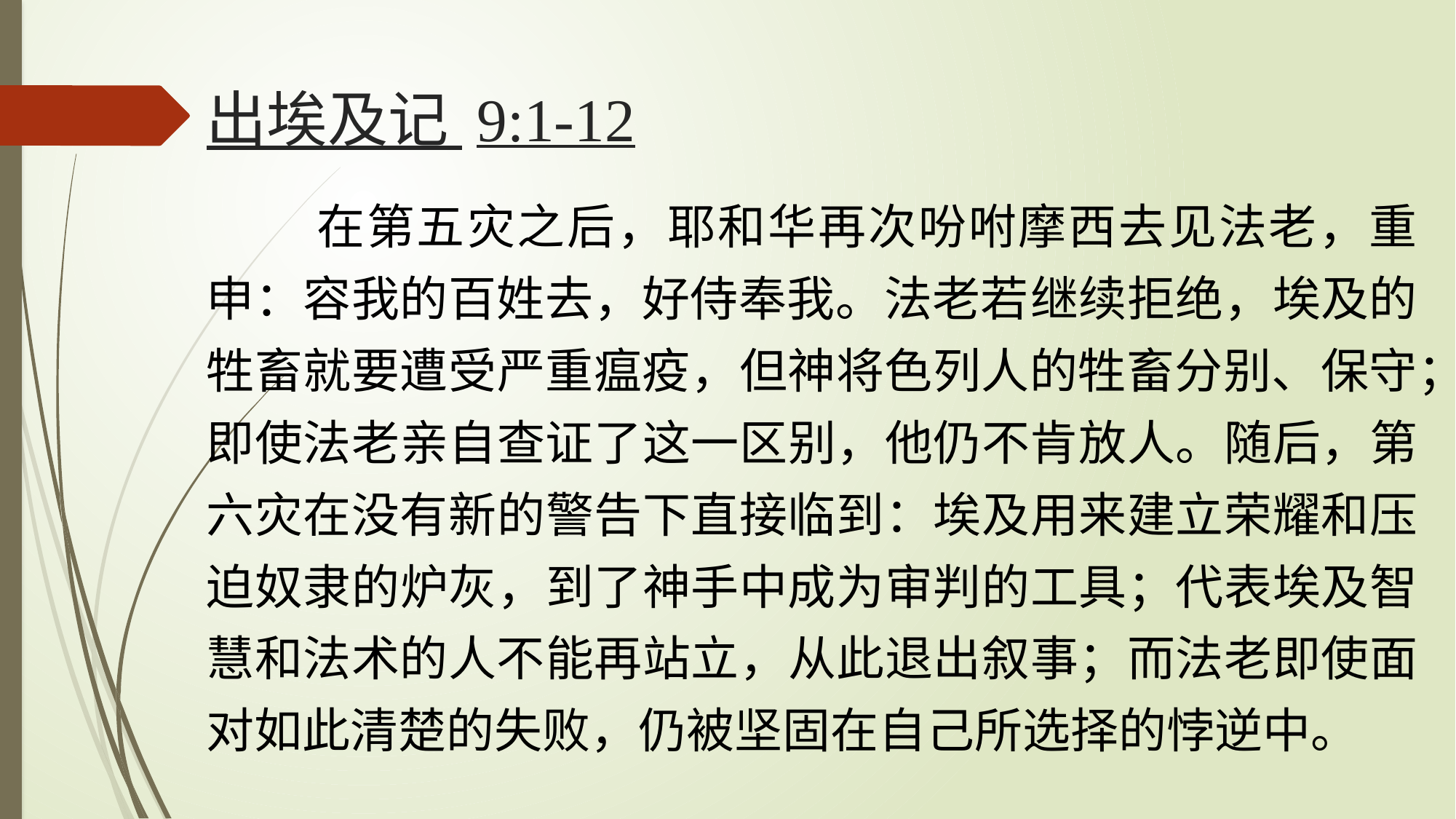

# 出埃及记 9:1-12
	在第五灾之后，耶和华再次吩咐摩西去见法老，重申：容我的百姓去，好侍奉我。法老若继续拒绝，埃及的牲畜就要遭受严重瘟疫，但神将色列人的牲畜分别、保守；即使法老亲自查证了这一区别，他仍不肯放人。随后，第六灾在没有新的警告下直接临到：埃及用来建立荣耀和压迫奴隶的炉灰，到了神手中成为审判的工具；代表埃及智慧和法术的人不能再站立，从此退出叙事；而法老即使面对如此清楚的失败，仍被坚固在自己所选择的悖逆中。